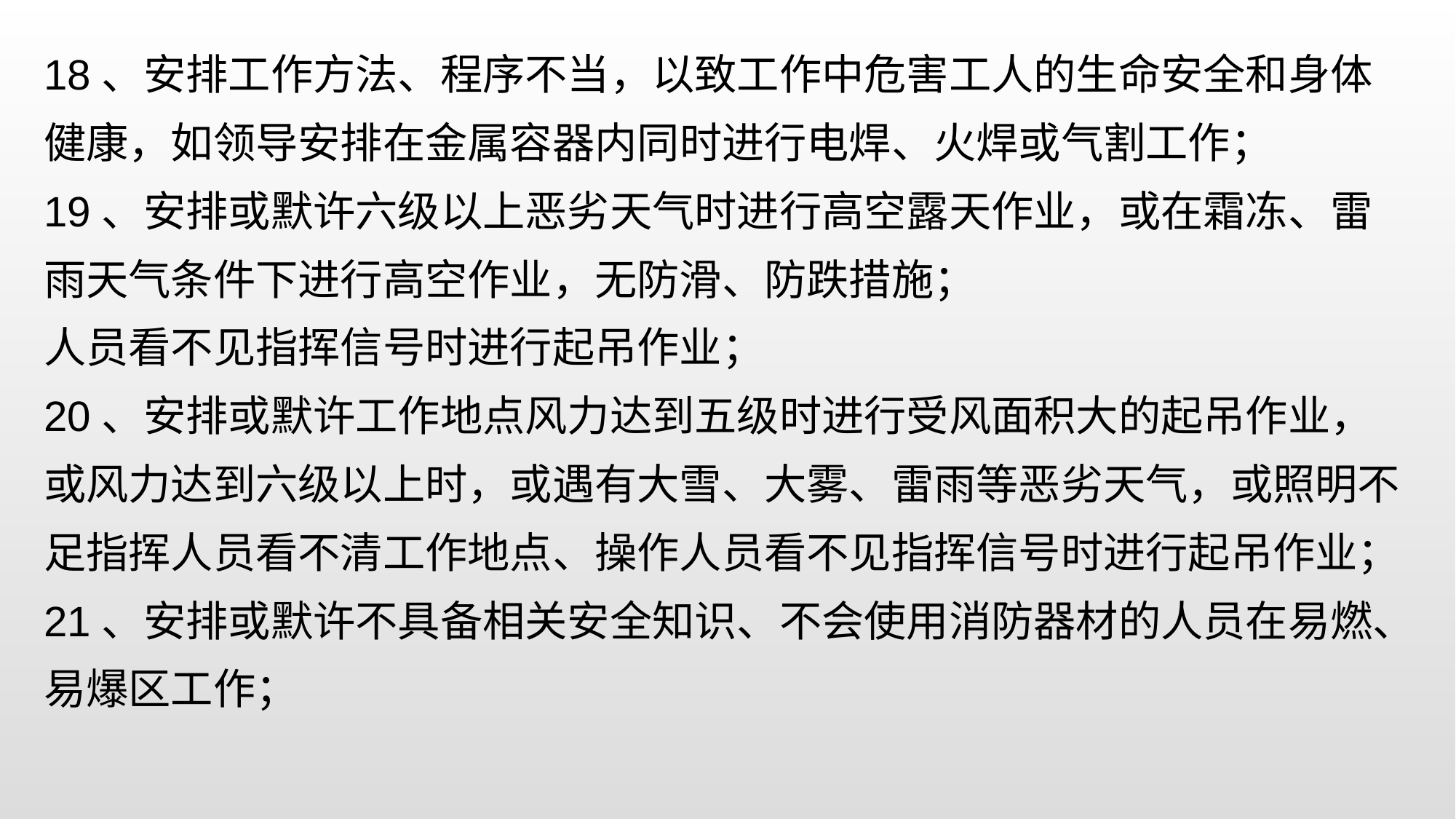

18、安排工作方法、程序不当，以致工作中危害工人的生命安全和身体健康，如领导安排在金属容器内同时进行电焊、火焊或气割工作；
19、安排或默许六级以上恶劣天气时进行高空露天作业，或在霜冻、雷雨天气条件下进行高空作业，无防滑、防跌措施；
人员看不见指挥信号时进行起吊作业；
20、安排或默许工作地点风力达到五级时进行受风面积大的起吊作业，或风力达到六级以上时，或遇有大雪、大雾、雷雨等恶劣天气，或照明不足指挥人员看不清工作地点、操作人员看不见指挥信号时进行起吊作业；
21、安排或默许不具备相关安全知识、不会使用消防器材的人员在易燃、易爆区工作；